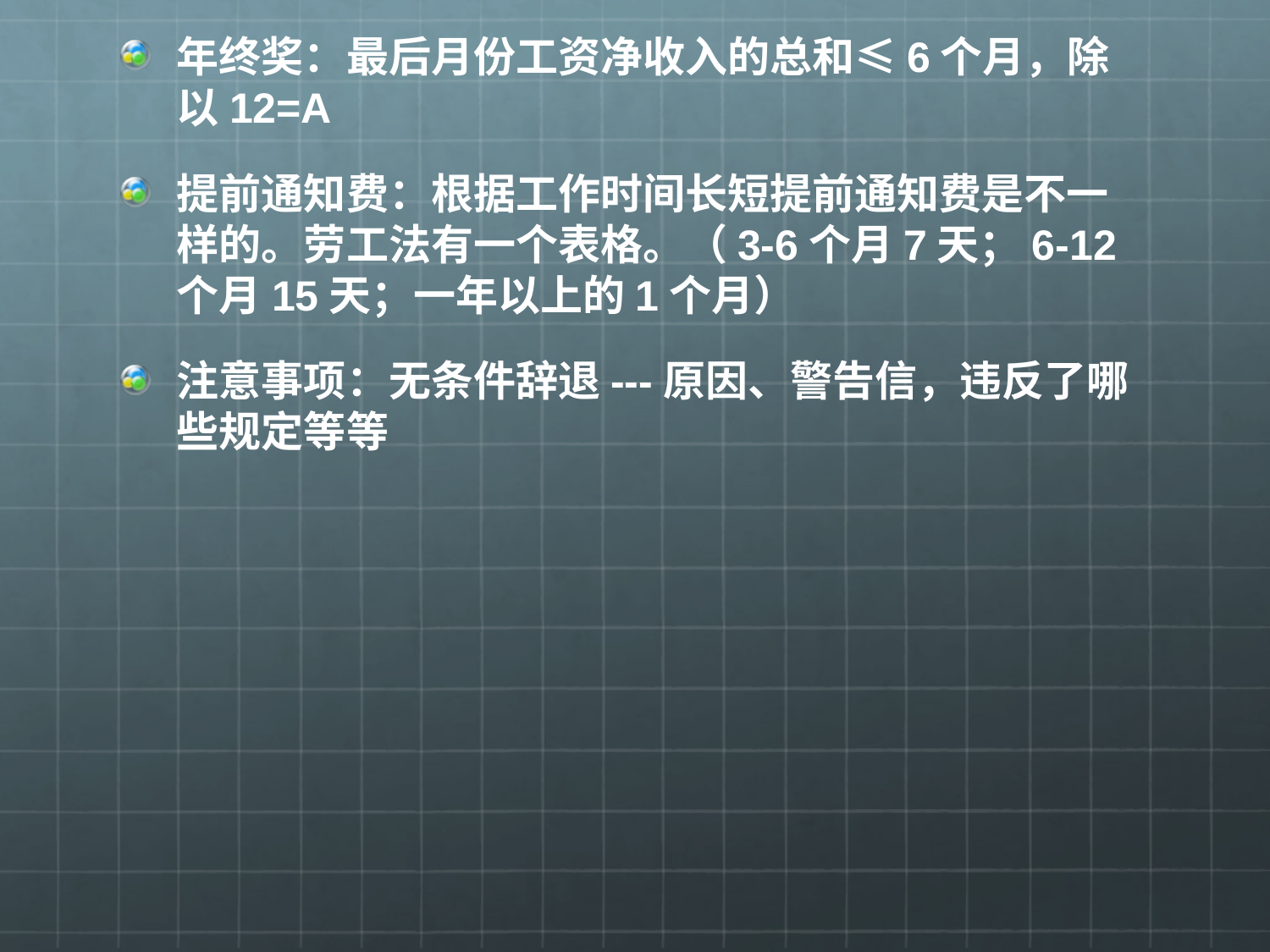

年终奖：最后月份工资净收入的总和≤6个月，除以12=A
提前通知费：根据工作时间长短提前通知费是不一样的。劳工法有一个表格。（3-6个月7天；6-12个月15天；一年以上的1个月）
注意事项：无条件辞退---原因、警告信，违反了哪些规定等等